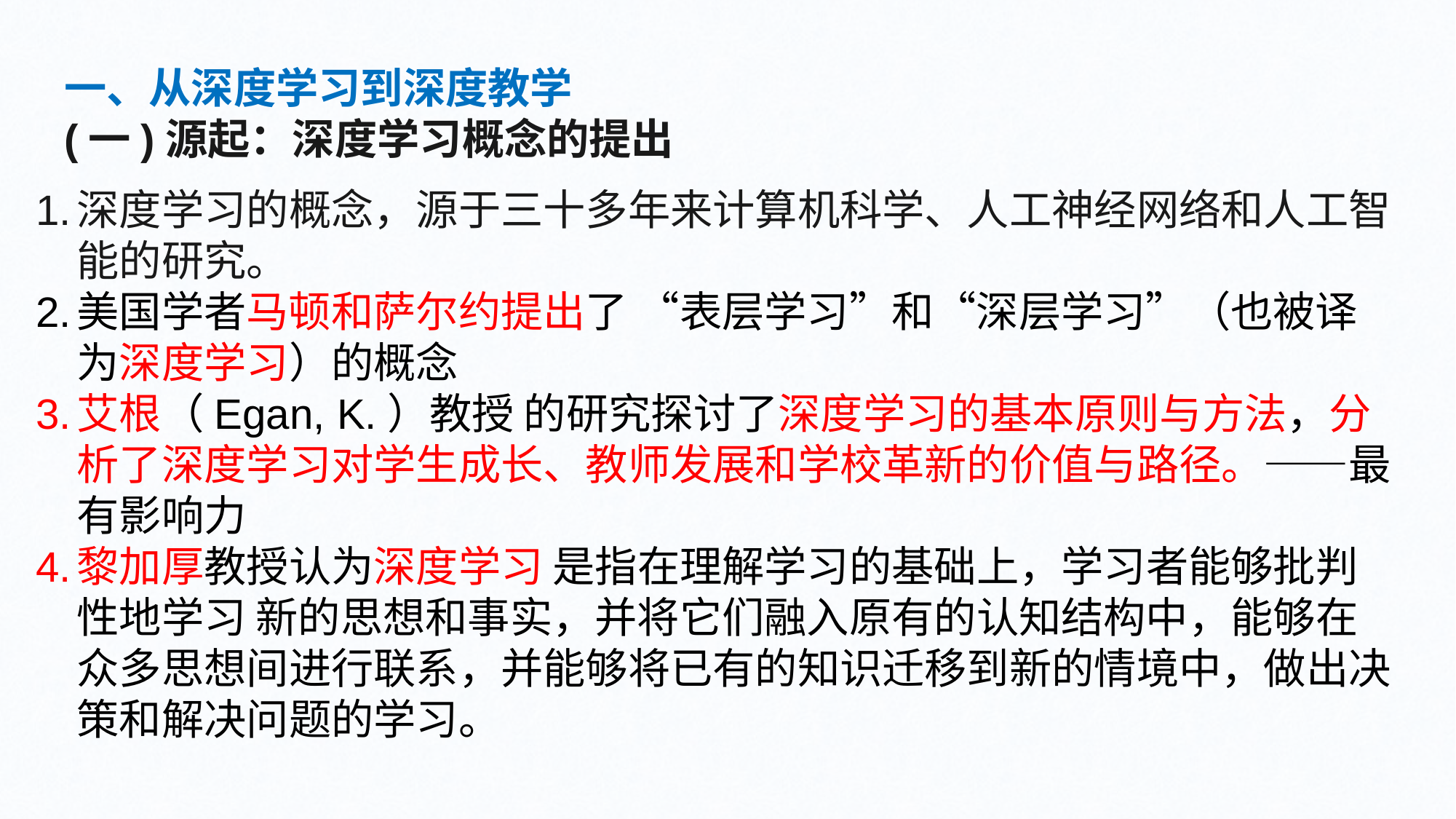

一、从深度学习到深度教学
(一)源起：深度学习概念的提出
深度学习的概念，源于三十多年来计算机科学、人工神经网络和人工智能的研究。
美国学者马顿和萨尔约提出了 “表层学习”和“深层学习”（也被译为深度学习）的概念
艾根（Egan, K.）教授 的研究探讨了深度学习的基本原则与方法，分析了深度学习对学生成长、教师发展和学校革新的价值与路径。——最有影响力
黎加厚教授认为深度学习 是指在理解学习的基础上，学习者能够批判性地学习 新的思想和事实，并将它们融入原有的认知结构中，能够在众多思想间进行联系，并能够将已有的知识迁移到新的情境中，做出决策和解决问题的学习。